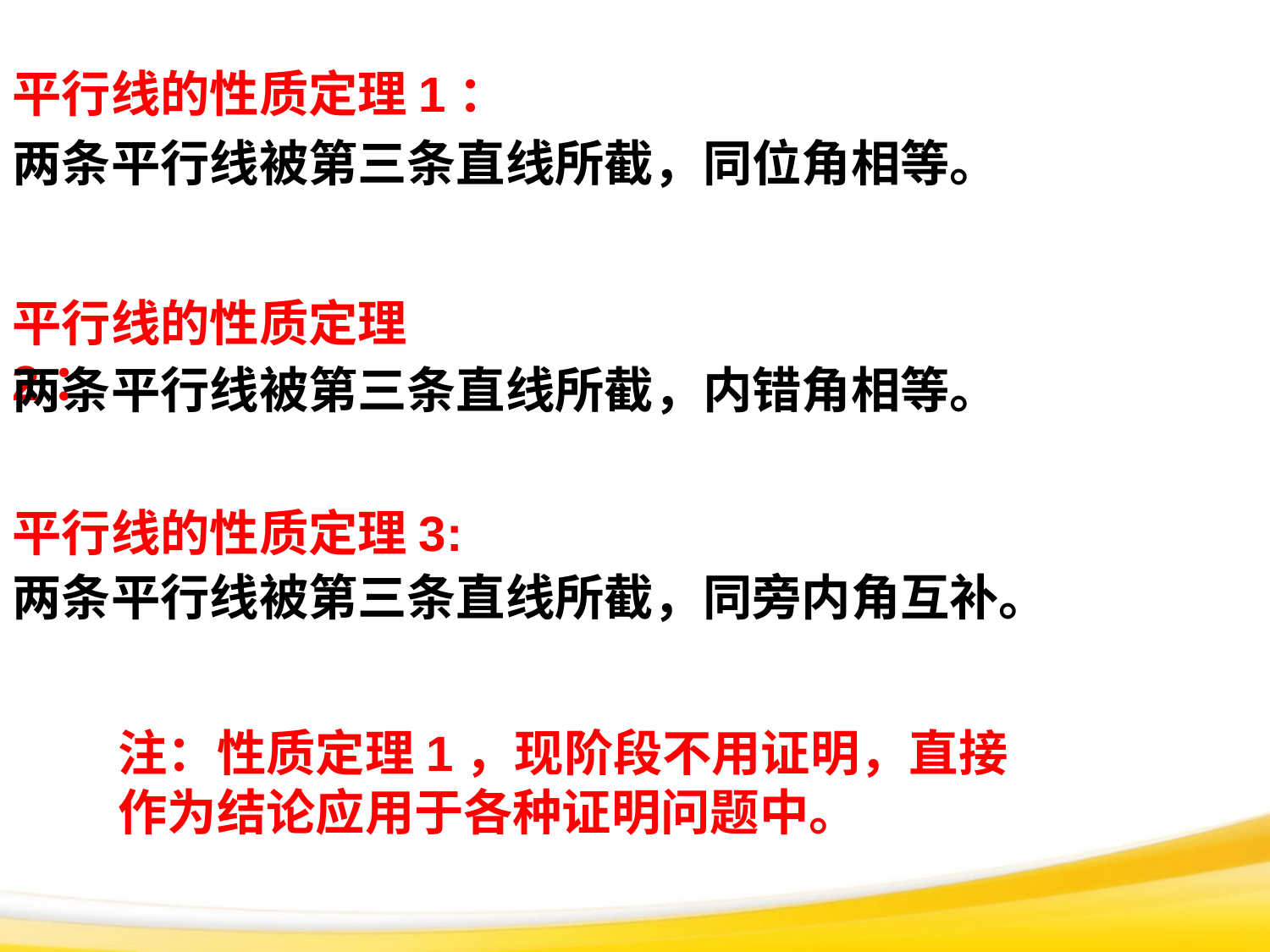

平行线的性质定理1：
两条平行线被第三条直线所截，同位角相等。
平行线的性质定理2：
两条平行线被第三条直线所截，内错角相等。
平行线的性质定理3:
两条平行线被第三条直线所截，同旁内角互补。
注：性质定理1，现阶段不用证明，直接作为结论应用于各种证明问题中。